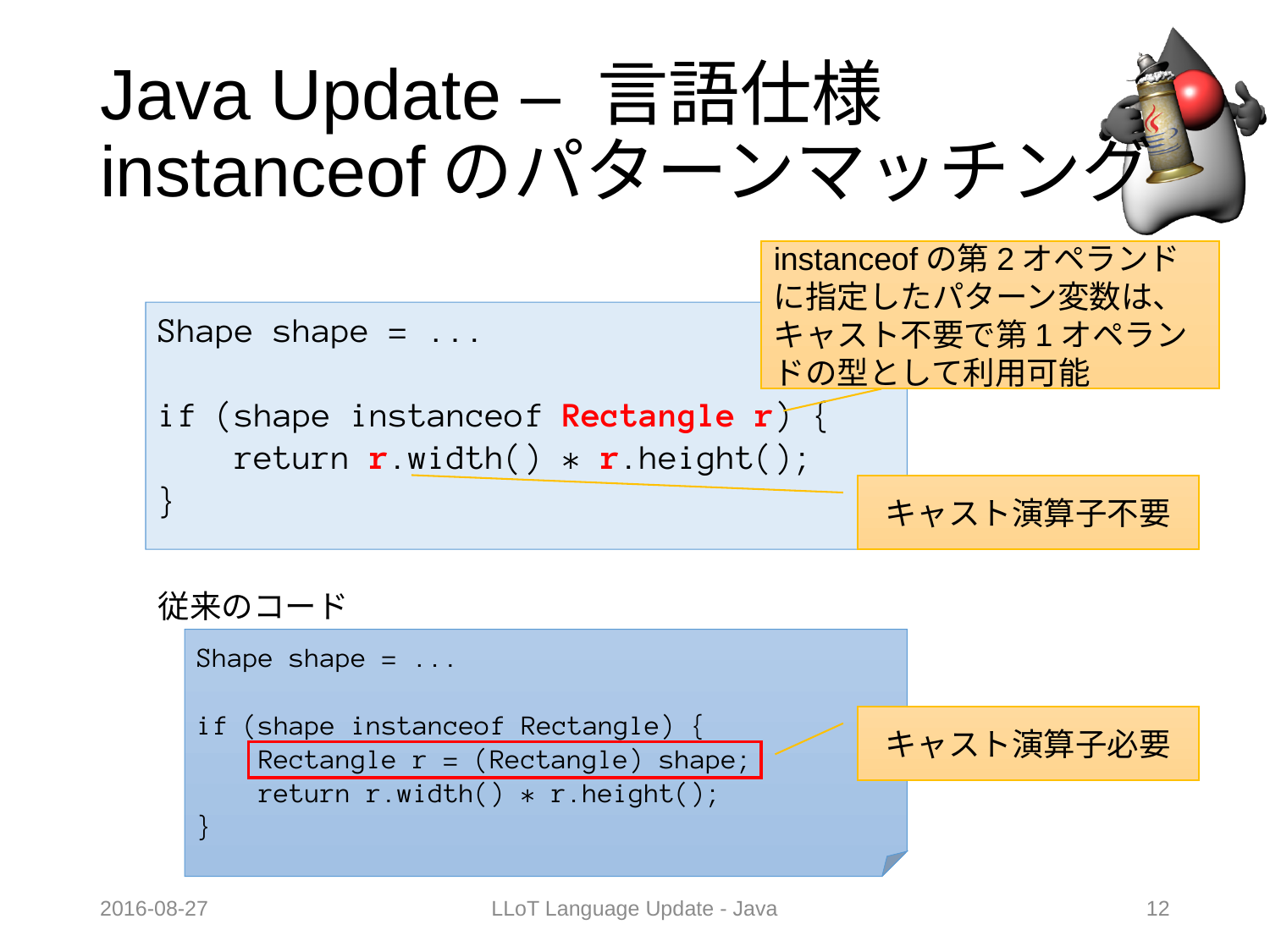

# Java Update – 言語仕様 instanceofのパターンマッチング
instanceofの第2オペランドに指定したパターン変数は、キャスト不要で第1オペランドの型として利用可能
Shape shape = ...

if (shape instanceof Rectangle r) {
    return r.width() * r.height();
}
キャスト演算子不要
従来のコード
Shape shape = ...

if (shape instanceof Rectangle) {
    Rectangle r = (Rectangle) shape;
    return r.width() * r.height();
}
キャスト演算子必要

2016-08-27
LLoT Language Update - Java
12